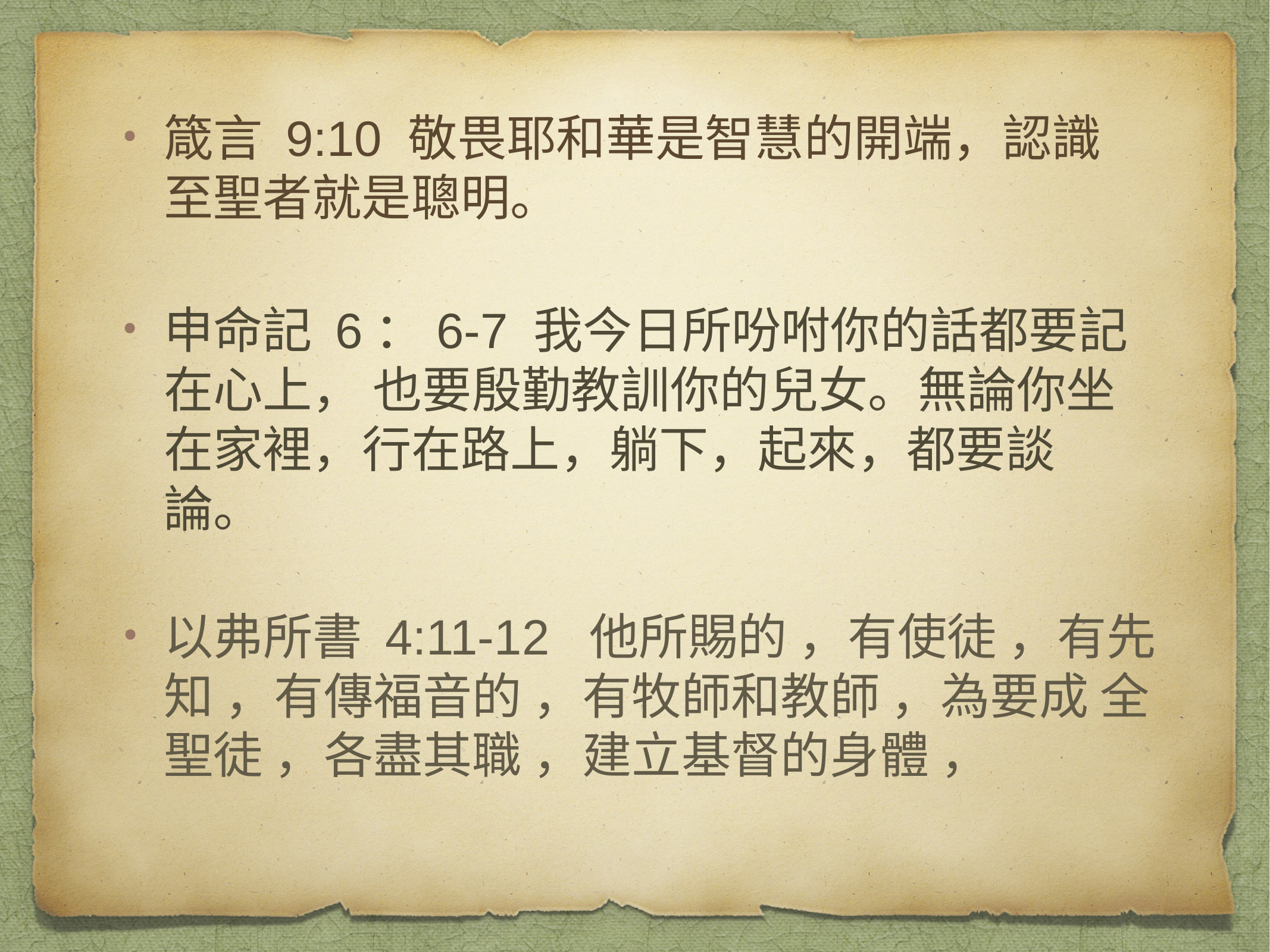

箴言 9:10 敬畏耶和華是智慧的開端，認識至聖者就是聰明。
申命記 6：6-7 我今日所吩咐你的話都要記在心上， 也要殷勤教訓你的兒女。無論你坐在家裡，行在路上，躺下，起來，都要談論。
以弗所書 4:11-12  他所賜的 ，有使徒 ，有先知 ，有傳福音的 ，有牧師和教師 ，為要成 全聖徒 ，各盡其職 ，建立基督的身體 ，